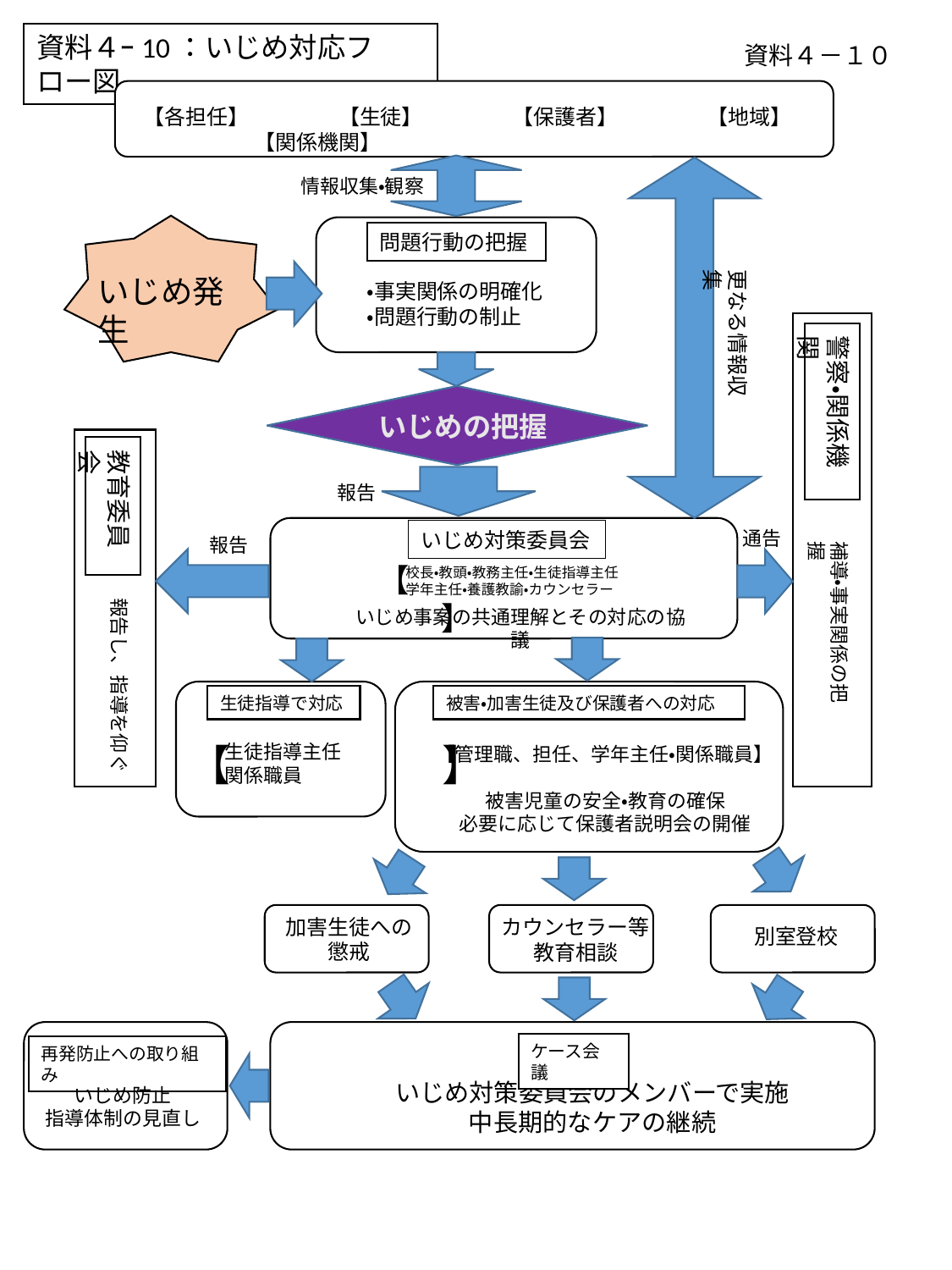

資料４ｰ10：いじめ対応フロー図
資料４－１０

【各担任】　　　　 【生徒】　　　　 【保護者】　　　　 【地域】　　　　　 【関係機関】

情報収集・観察

問題行動の把握
更なる情報収集

いじめ発生
・事実関係の明確化
・問題行動の制止

警察・関係機関

いじめの把握

教育委員会

報告

通告
いじめ対策委員会
報告
補導・事実関係の把握

【　　　　　　　　　　　】
校長・教頭・教務主任・生徒指導主任
学年主任・養護教諭・カウンセラー

いじめ事案の共通理解とその対応の協議

報告し、指導を仰ぐ

被害・加害生徒及び保護者への対応
生徒指導で対応

生徒指導主任
関係職員

【管理職、担任、学年主任・関係職員】

被害児童の安全・教育の確保
必要に応じて保護者説明会の開催
【　　　　　】

加害生徒への懲戒
カウンセラー等教育相談
別室登校

ケース会議
再発防止への取り組み

いじめ対策委員会のメンバーで実施
中長期的なケアの継続
いじめ防止
指導体制の見直し